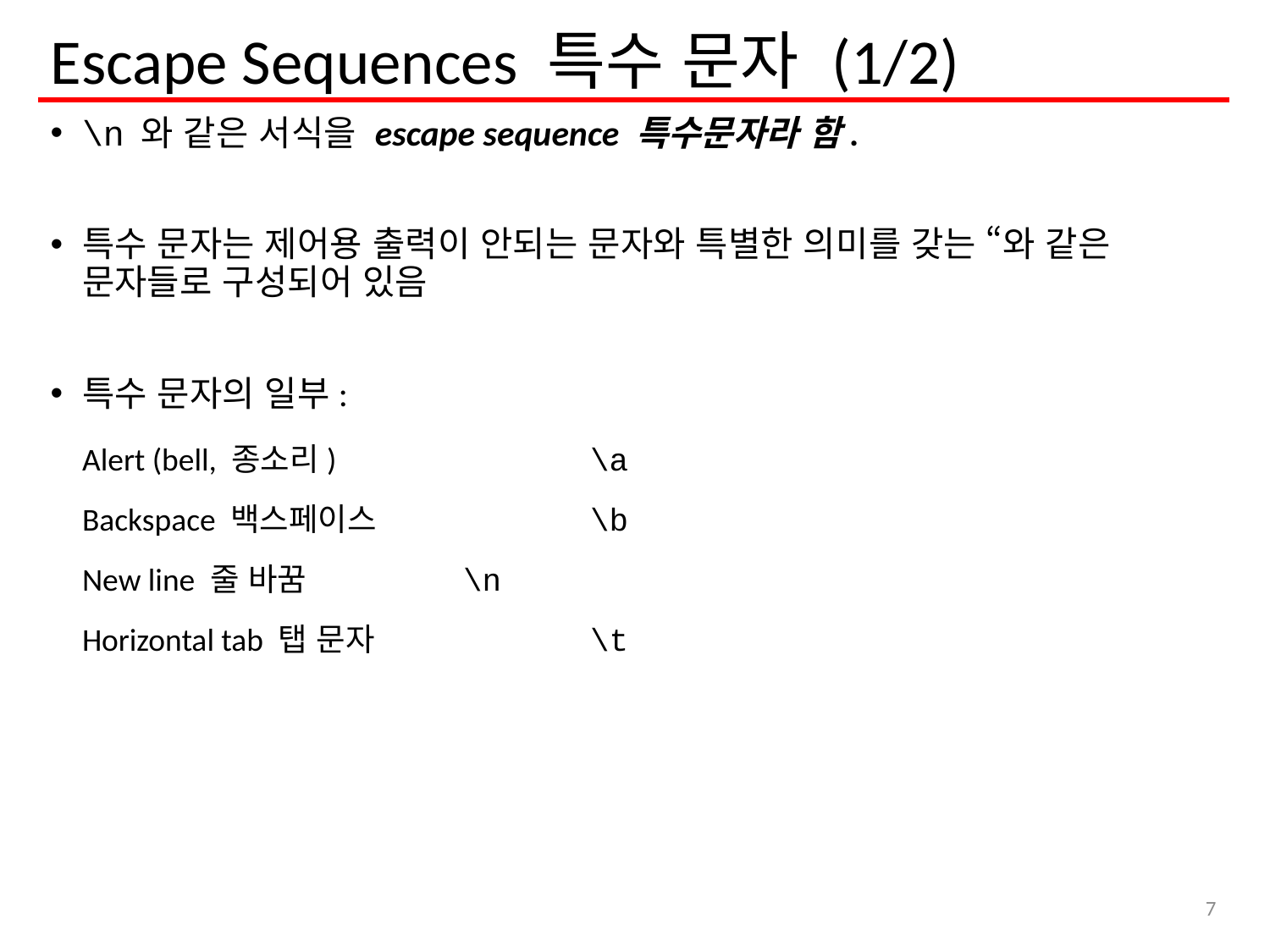

# Escape Sequences 특수 문자 (1/2)
\n 와 같은 서식을 escape sequence 특수문자라 함.

특수 문자는 제어용 출력이 안되는 문자와 특별한 의미를 갖는 “와 같은 문자들로 구성되어 있음

특수 문자의 일부:
Alert (bell, 종소리)		\a
Backspace 백스페이스		\b
New line 줄 바꿈		\n
Horizontal tab 탭 문자 		\t

7